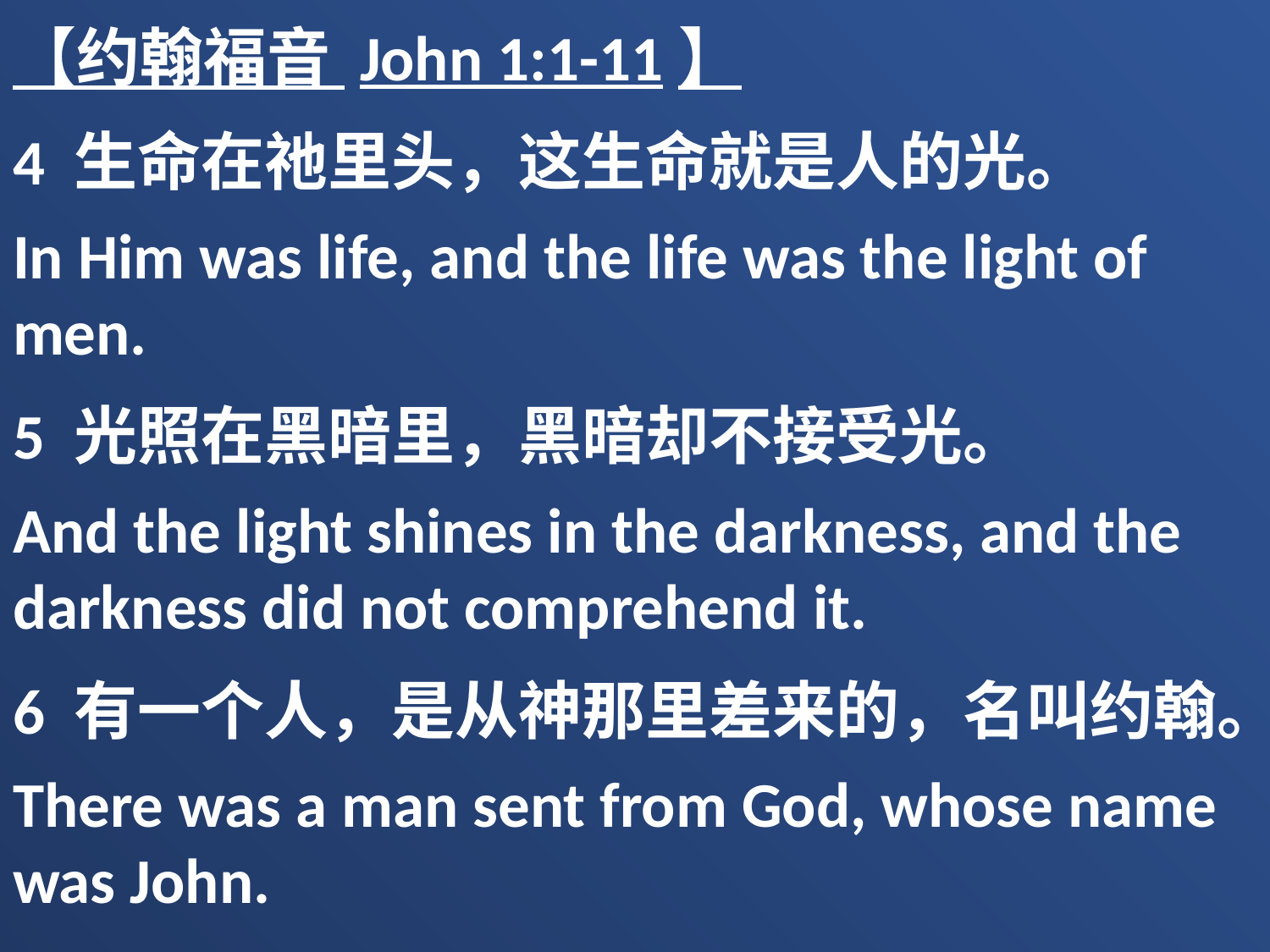

【约翰福音 John 1:1-11】
4 生命在祂里头，这生命就是人的光。
In Him was life, and the life was the light of men.
5 光照在黑暗里，黑暗却不接受光。
And the light shines in the darkness, and the darkness did not comprehend it.
6 有一个人，是从神那里差来的，名叫约翰。
There was a man sent from God, whose name was John.